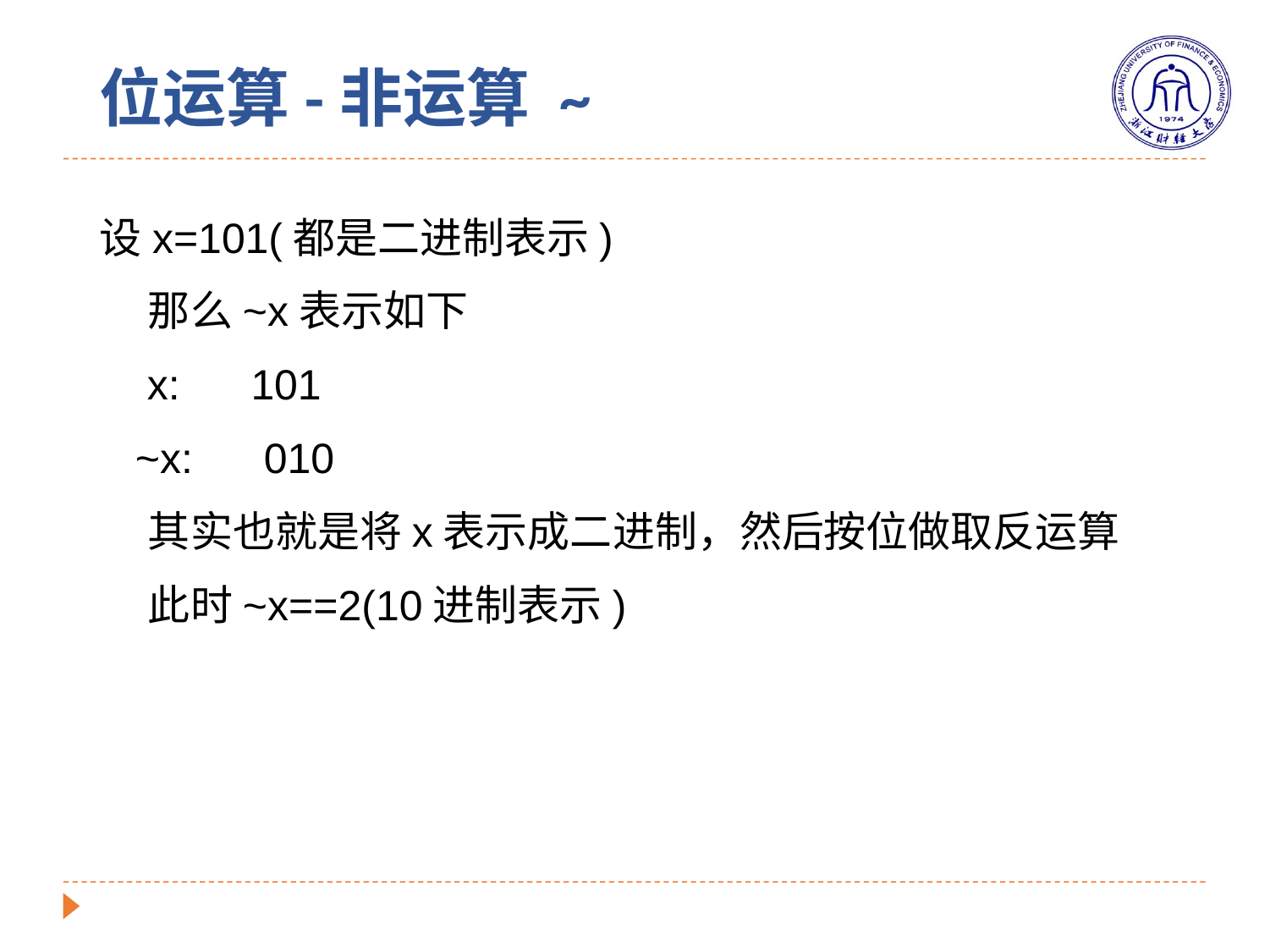

# 位运算-非运算 ~
设x=101(都是二进制表示)
    那么~x表示如下
    x:      101
   ~x:      010
    其实也就是将x表示成二进制，然后按位做取反运算
    此时~x==2(10进制表示)